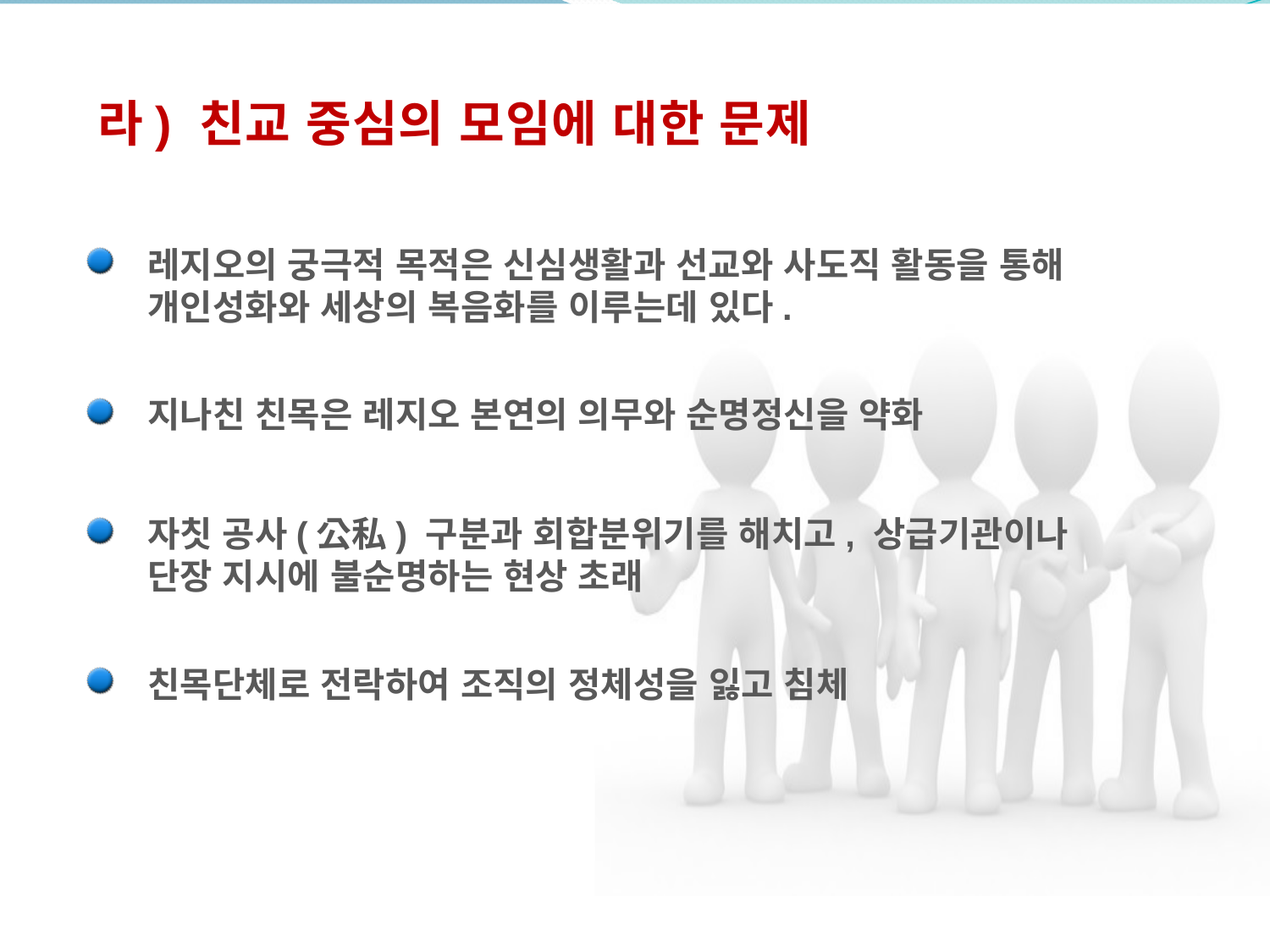

라) 친교 중심의 모임에 대한 문제

레지오의 궁극적 목적은 신심생활과 선교와 사도직 활동을 통해
개인성화와 세상의 복음화를 이루는데 있다.

지나친 친목은 레지오 본연의 의무와 순명정신을 약화

자칫 공사(公私) 구분과 회합분위기를 해치고, 상급기관이나
단장 지시에 불순명하는 현상 초래

친목단체로 전락하여 조직의 정체성을 잃고 침체